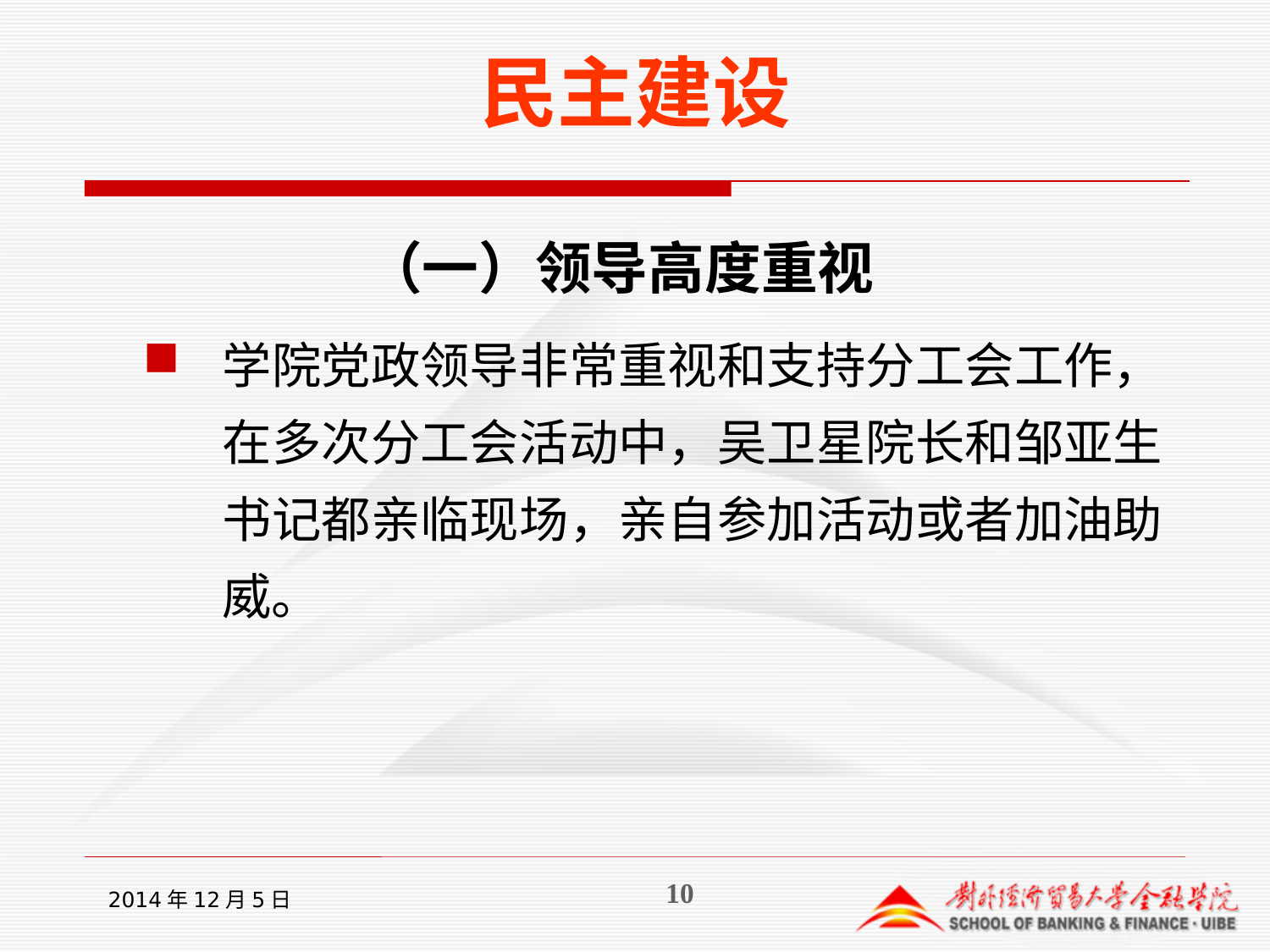

# 民主建设
（一）领导高度重视
学院党政领导非常重视和支持分工会工作，在多次分工会活动中，吴卫星院长和邹亚生书记都亲临现场，亲自参加活动或者加油助威。
2014年12月5日